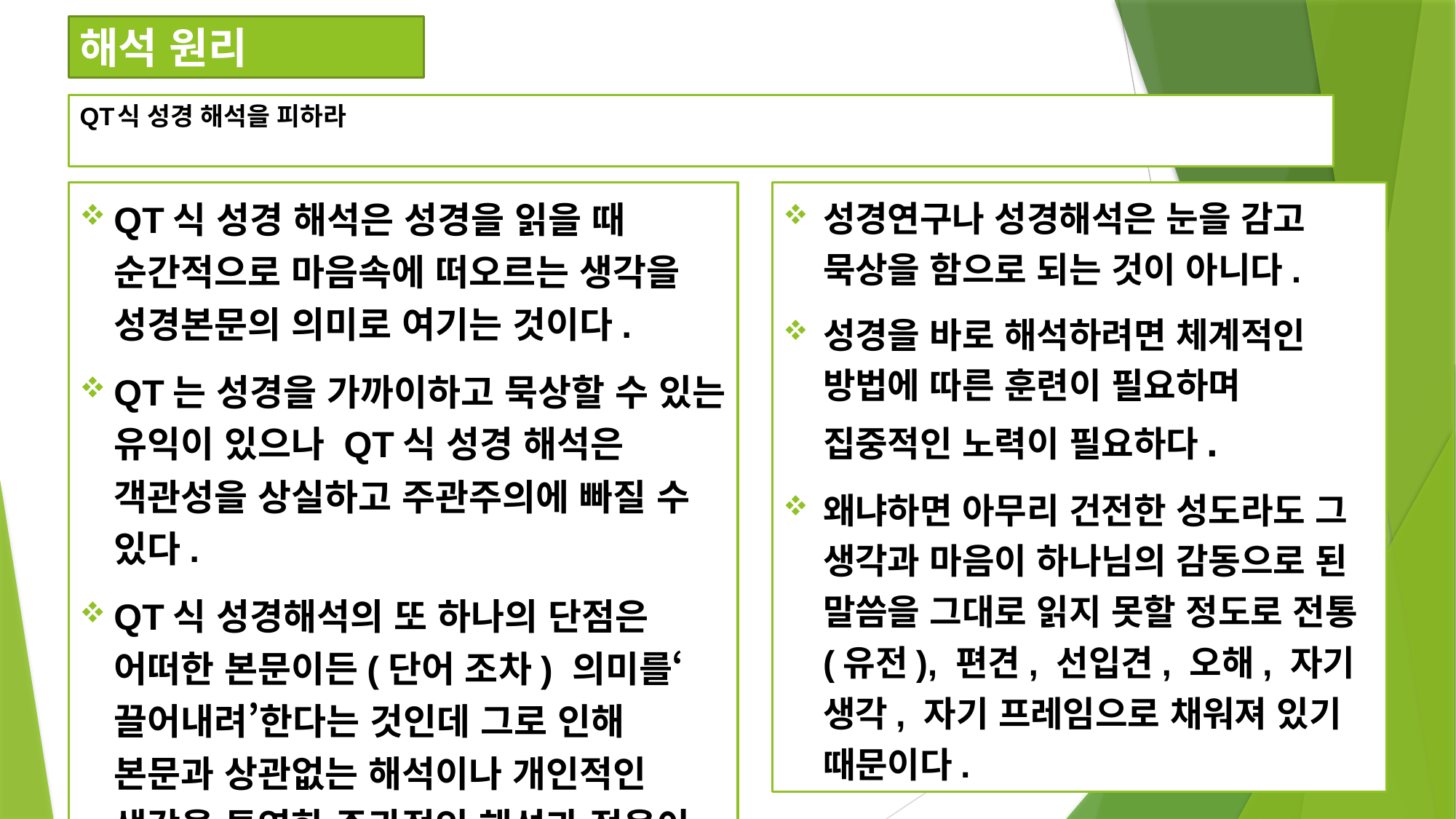

해석 원리
# QT식 성경 해석을 피하라
QT식 성경 해석은 성경을 읽을 때 순간적으로 마음속에 떠오르는 생각을 성경본문의 의미로 여기는 것이다.
QT는 성경을 가까이하고 묵상할 수 있는 유익이 있으나 QT식 성경 해석은 객관성을 상실하고 주관주의에 빠질 수 있다.
QT식 성경해석의 또 하나의 단점은 어떠한 본문이든(단어 조차) 의미를‘끌어내려’한다는 것인데 그로 인해 본문과 상관없는 해석이나 개인적인 생각을 투영한 주관적인 해석과 적용이 나올 수 있다는 점이다.
성경연구나 성경해석은 눈을 감고 묵상을 함으로 되는 것이 아니다.
성경을 바로 해석하려면 체계적인 방법에 따른 훈련이 필요하며 집중적인 노력이 필요하다.
왜냐하면 아무리 건전한 성도라도 그 생각과 마음이 하나님의 감동으로 된 말씀을 그대로 읽지 못할 정도로 전통(유전), 편견, 선입견, 오해, 자기 생각, 자기 프레임으로 채워져 있기 때문이다.